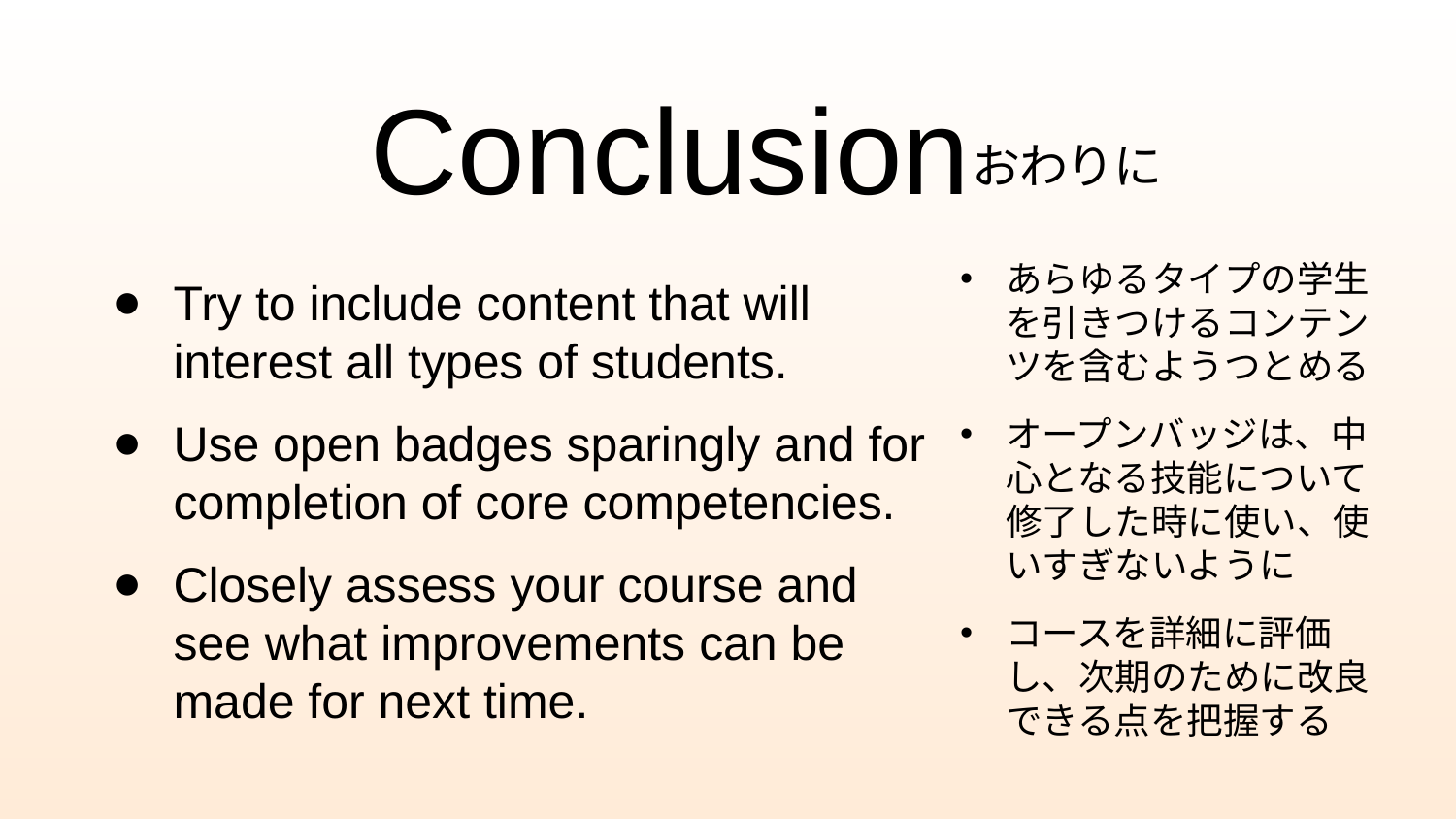

# Conclusion
おわりに
あらゆるタイプの学生を引きつけるコンテンツを含むようつとめる

オープンバッジは、中心となる技能について修了した時に使い、使いすぎないように

コースを詳細に評価し、次期のために改良できる点を把握する
Try to include content that will interest all types of students.

Use open badges sparingly and for completion of core competencies.

Closely assess your course and see what improvements can be made for next time.